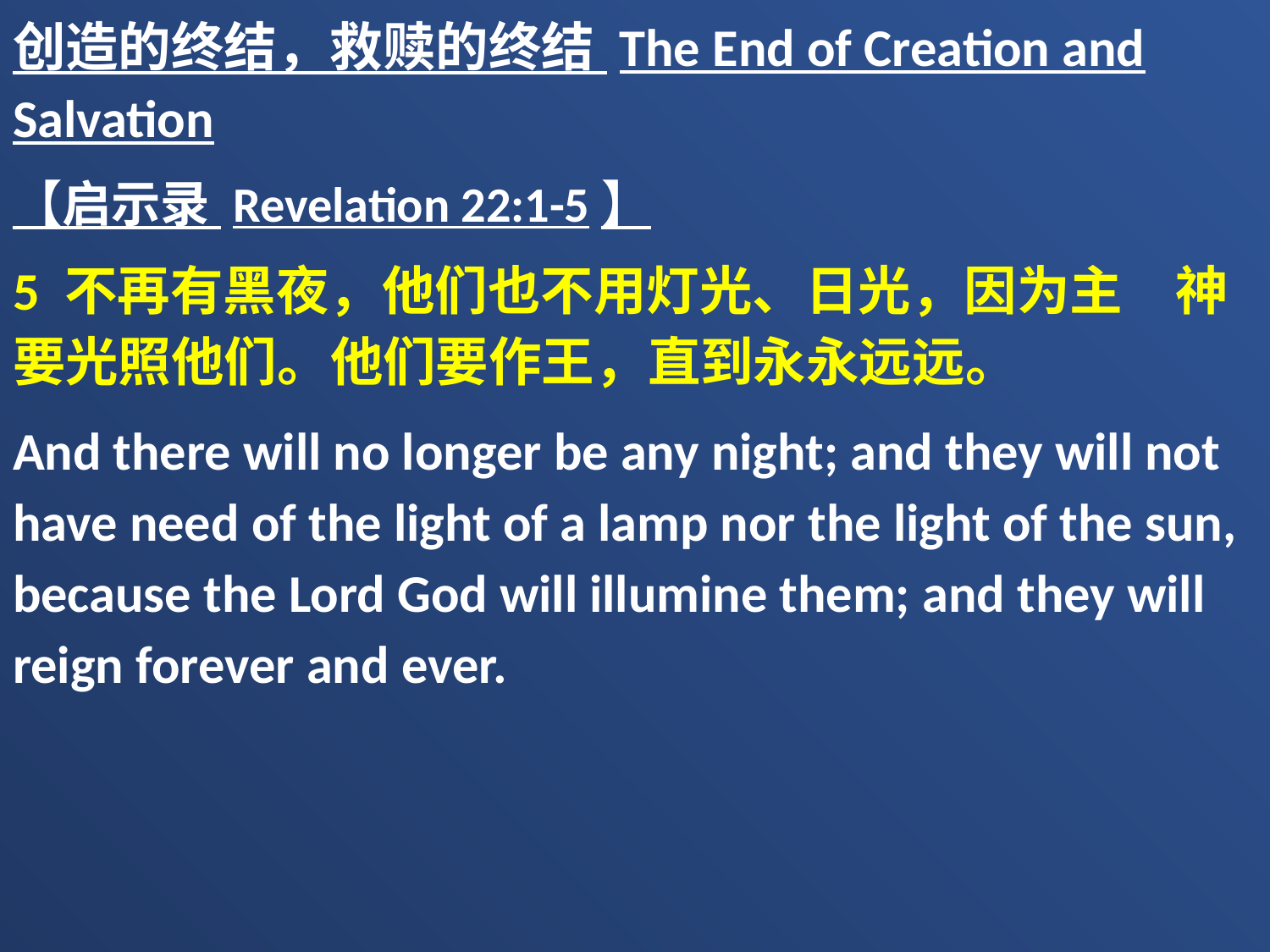

创造的终结，救赎的终结 The End of Creation and Salvation
【启示录 Revelation 22:1-5】
5 不再有黑夜，他们也不用灯光、日光，因为主　神要光照他们。他们要作王，直到永永远远。
And there will no longer be any night; and they will not have need of the light of a lamp nor the light of the sun, because the Lord God will illumine them; and they will reign forever and ever.